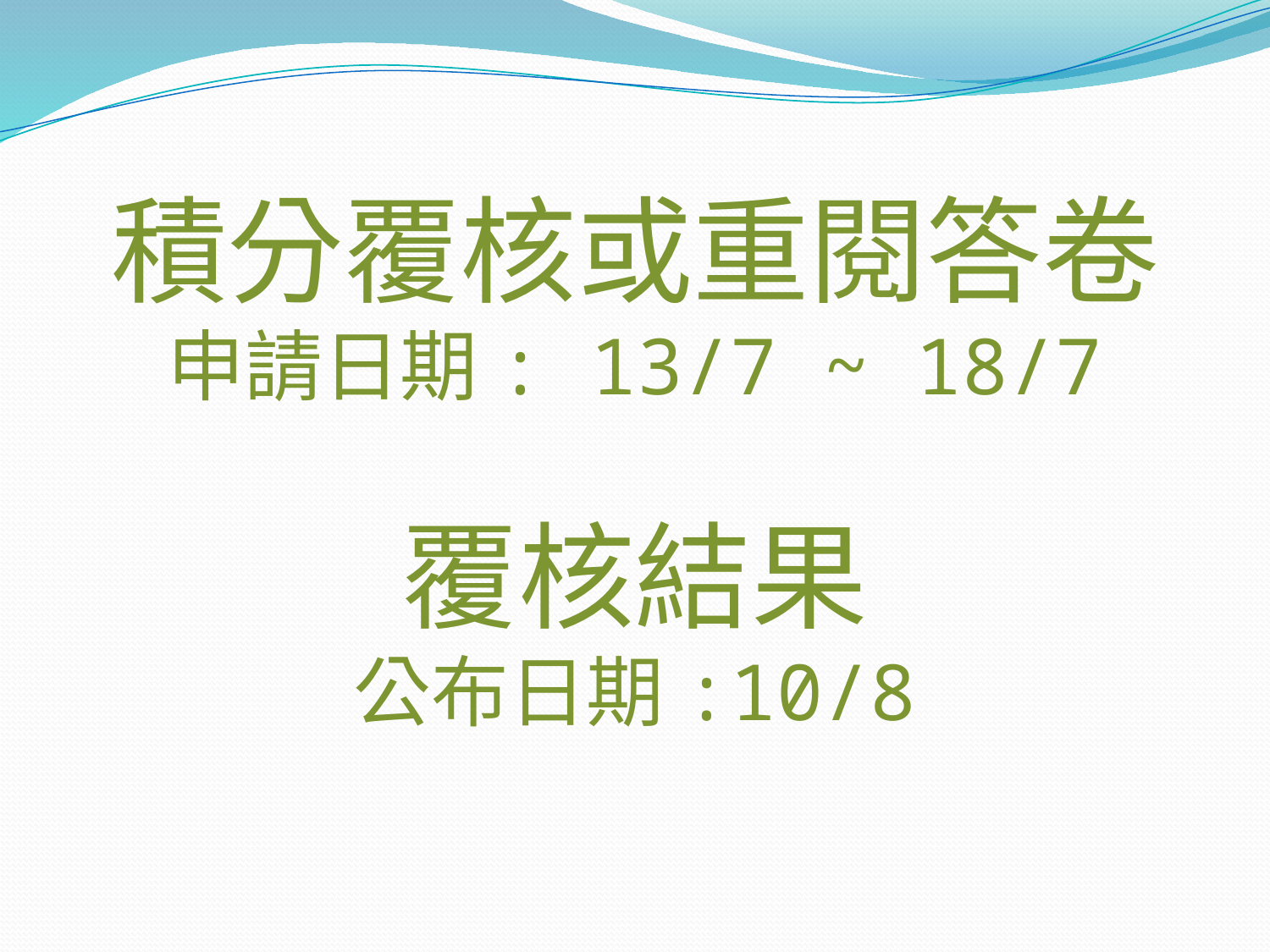

# 積分覆核或重閱答卷 申請日期: 13/7 ~ 18/7 覆核結果 公布日期:10/8